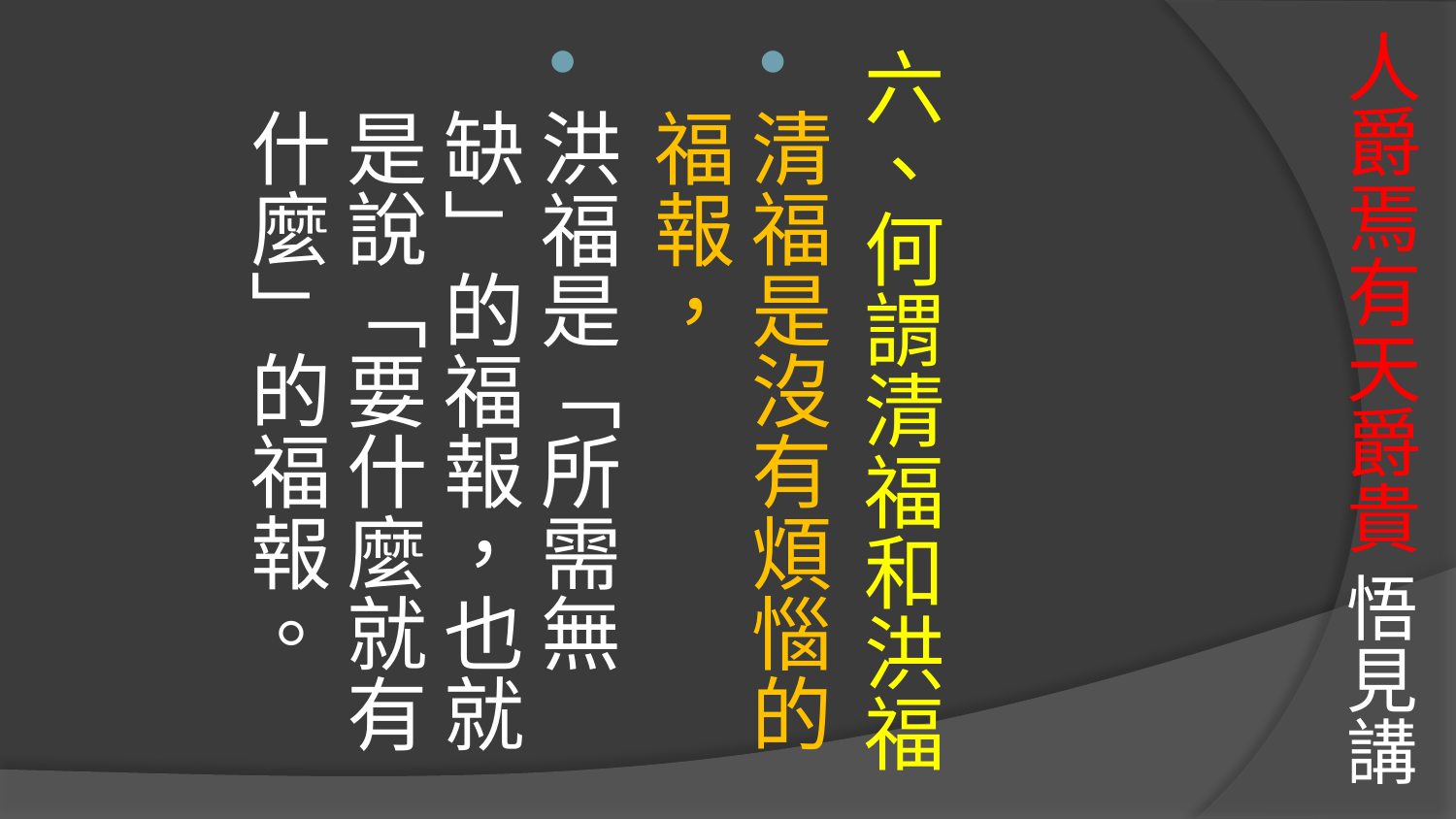

# 人爵焉有天爵貴 悟見講
六、何謂清福和洪福
清福是沒有煩惱的福報，
洪福是「所需無缺」的福報，也就是說「要什麼就有什麼」的福報。